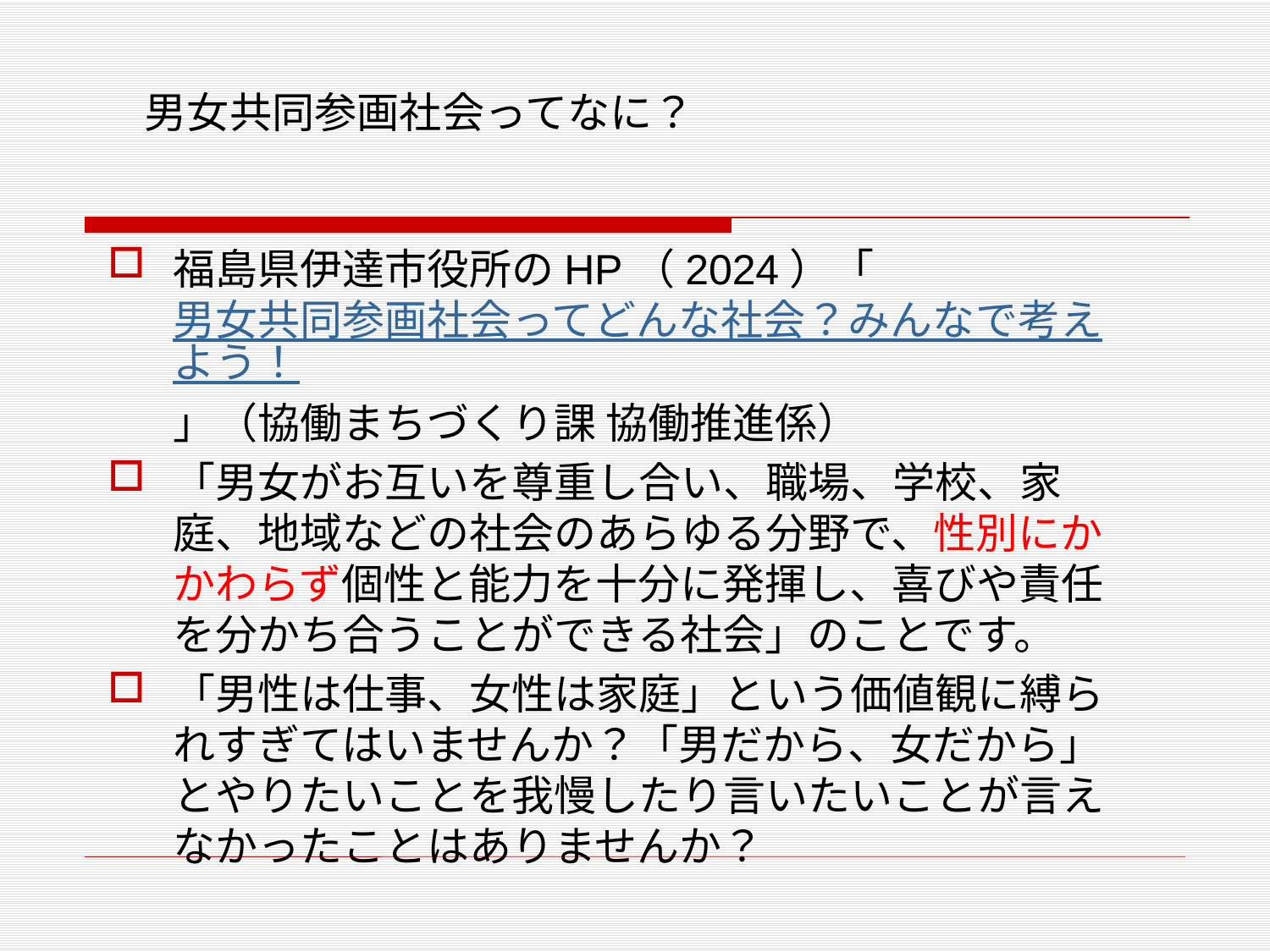

# 男女共同参画社会ってなに？
福島県伊達市役所のHP（2024）「男女共同参画社会ってどんな社会？みんなで考えよう！」（協働まちづくり課 協働推進係）
「男女がお互いを尊重し合い、職場、学校、家庭、地域などの社会のあらゆる分野で、性別にかかわらず個性と能力を十分に発揮し、喜びや責任を分かち合うことができる社会」のことです。
「男性は仕事、女性は家庭」という価値観に縛られすぎてはいませんか？「男だから、女だから」とやりたいことを我慢したり言いたいことが言えなかったことはありませんか？